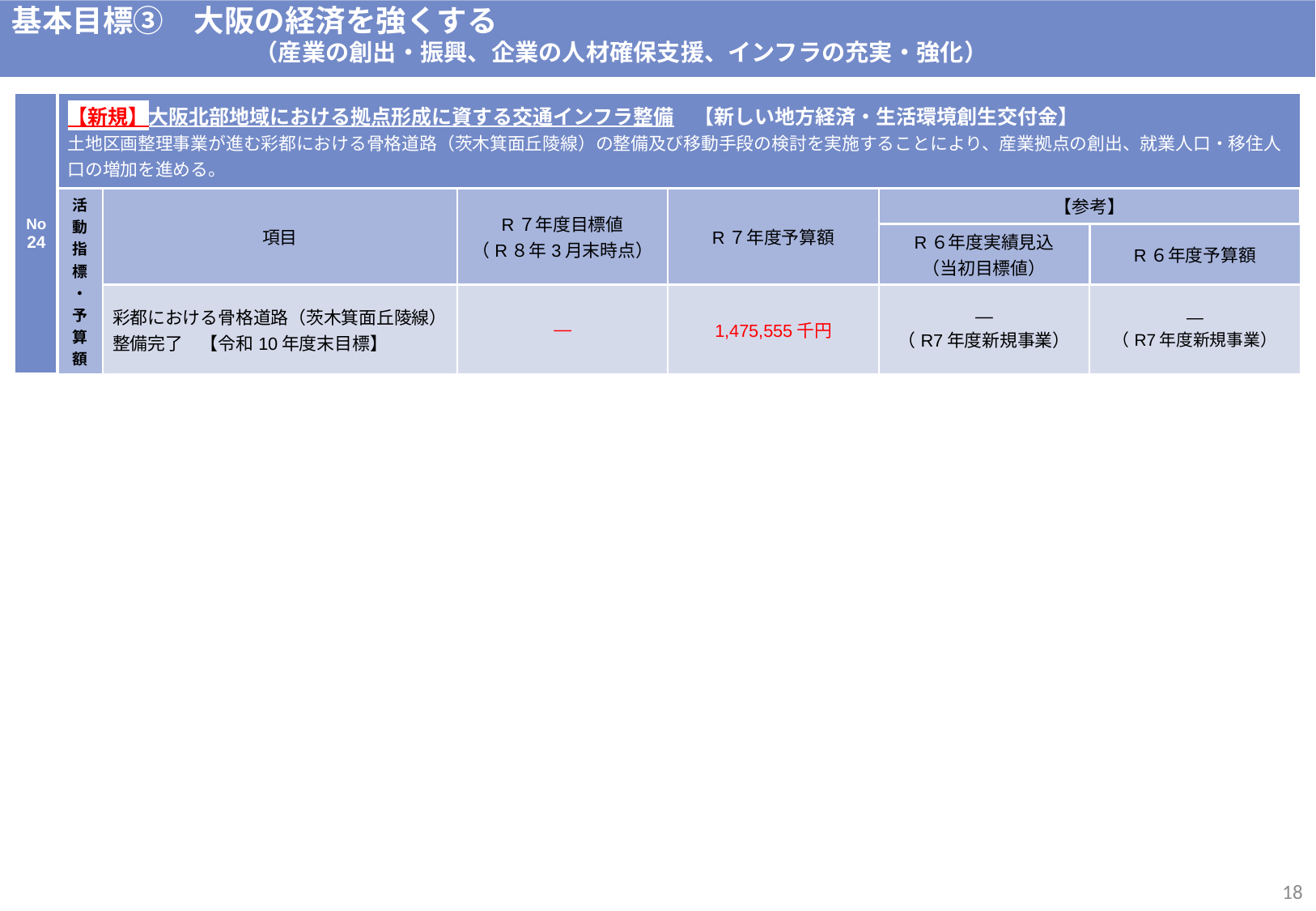

基本目標③　大阪の経済を強くする
　　　　　　　　　　　　（産業の創出・振興、企業の人材確保支援、インフラの充実・強化）
| No24 | 【新規】大阪北部地域における拠点形成に資する交通インフラ整備　【新しい地方経済・生活環境創生交付金】 土地区画整理事業が進む彩都における骨格道路（茨木箕面丘陵線）の整備及び移動手段の検討を実施することにより、産業拠点の創出、就業人口・移住人口の増加を進める。 |  |  |  |  | 公民戦略連携デスクの活動を通じて、企業・大学とwin-winの新たなパートナーシップを築く。また、これまで構築したネットワークを軸に、多様な事業者が連携した取組みを推進。それぞれの強みを活かし社会課題の解決や地域活性化をめざす。 |
| --- | --- | --- | --- | --- | --- | --- |
|  | 活動指標・予算額 | 項目 | R７年度目標値 （R８年3月末時点） | R７年度予算額 | 【参考】 | 予算執行額 （予算額） |
|  |  |  | R6年度目標値 （令和6年3月末時点） | 令和6年度予算額 | R６年度実績見込 （当初目標値） | R６年度予算額 |
|  |  | 彩都における骨格道路（茨木箕面丘陵線）整備完了　【令和10年度末目標】 | ― | 1,475,555千円 | ― （R7年度新規事業） | ― （R7年度新規事業） |
18